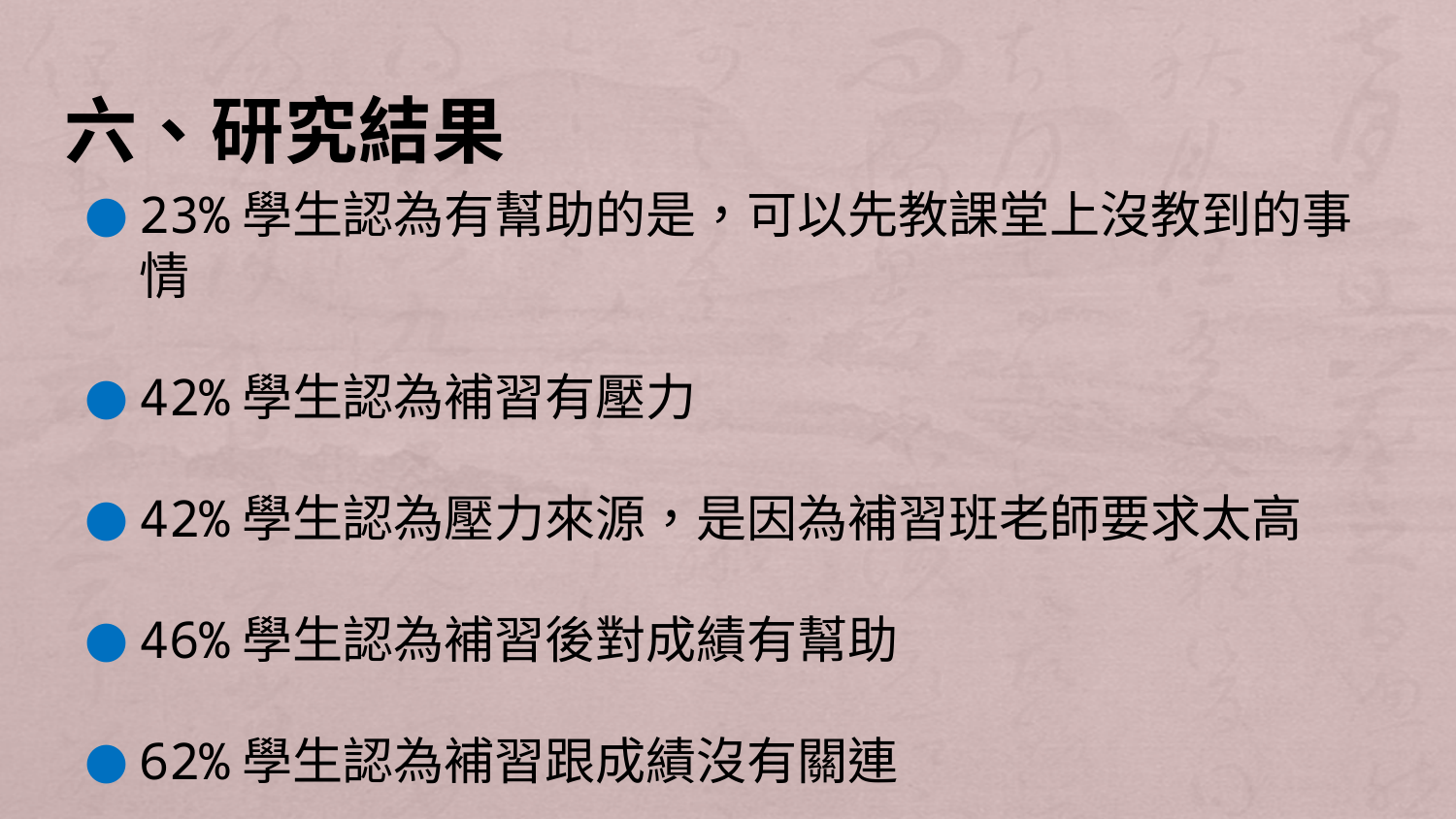

# 六、研究結果
23%學生認為有幫助的是，可以先教課堂上沒教到的事情

42%學生認為補習有壓力

42%學生認為壓力來源，是因為補習班老師要求太高

46%學生認為補習後對成績有幫助

62%學生認為補習跟成績沒有關連